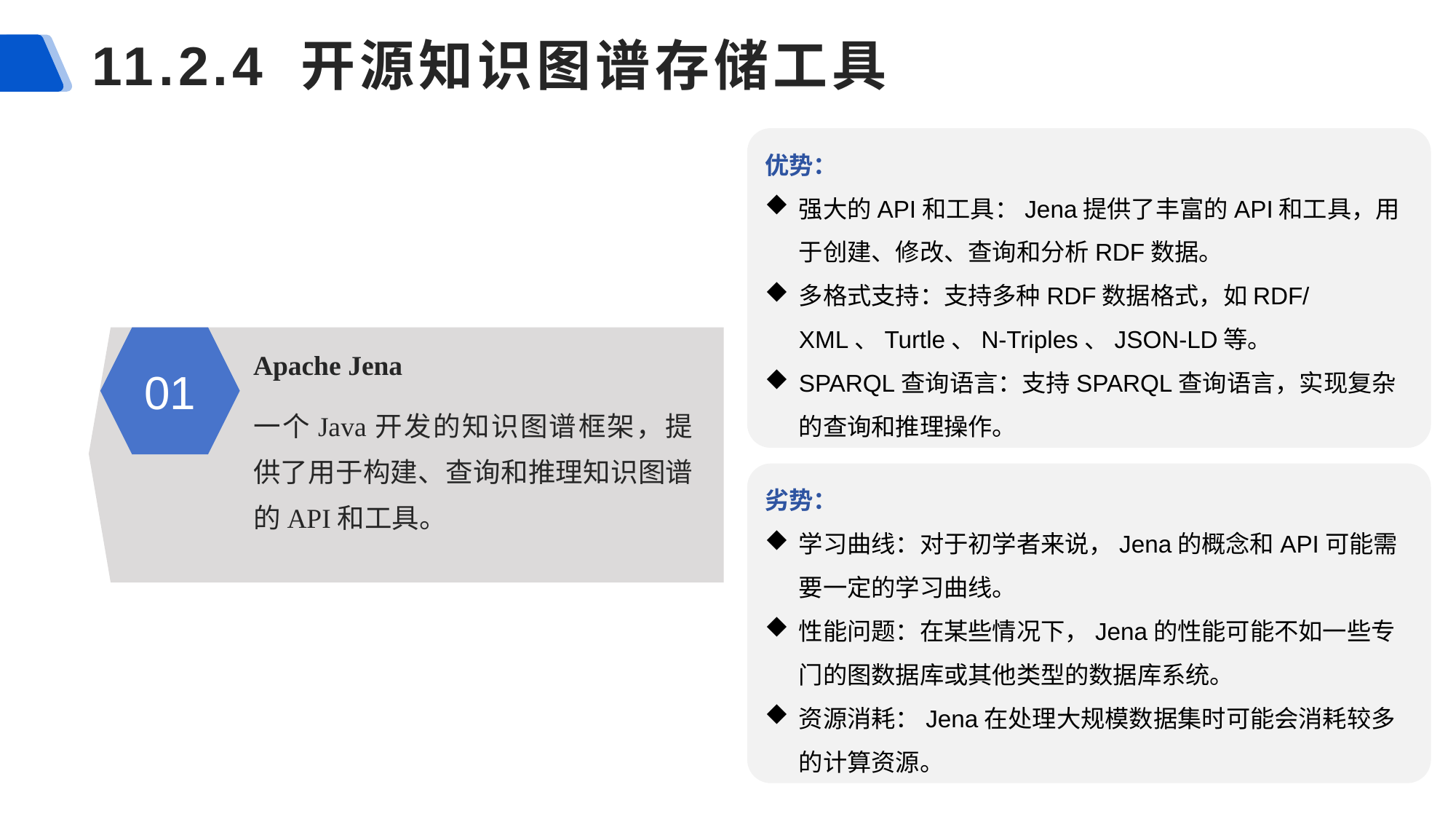

# 11.2.4 开源知识图谱存储工具

优势：
强大的API和工具：Jena提供了丰富的API和工具，用于创建、修改、查询和分析RDF数据。
多格式支持：支持多种RDF数据格式，如RDF/XML、Turtle、N-Triples、JSON-LD等。
SPARQL查询语言：支持SPARQL查询语言，实现复杂的查询和推理操作。
Apache Jena
一个Java开发的知识图谱框架，提供了用于构建、查询和推理知识图谱的API和工具。

01
劣势：
学习曲线：对于初学者来说，Jena的概念和API可能需要一定的学习曲线。
性能问题：在某些情况下，Jena的性能可能不如一些专门的图数据库或其他类型的数据库系统。
资源消耗：Jena在处理大规模数据集时可能会消耗较多的计算资源。